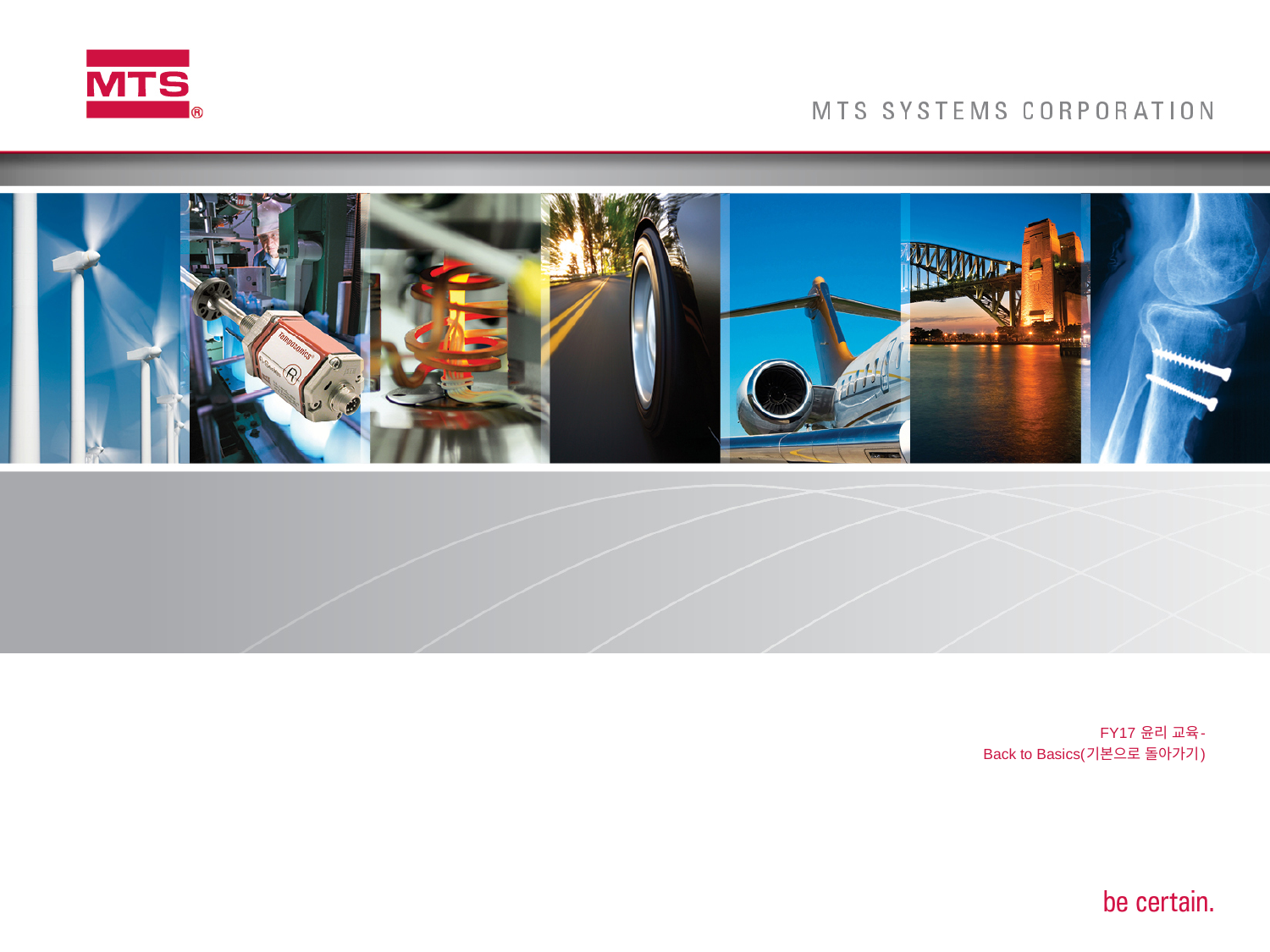

# FY17 윤리 교육- Back to Basics(기본으로 돌아가기)